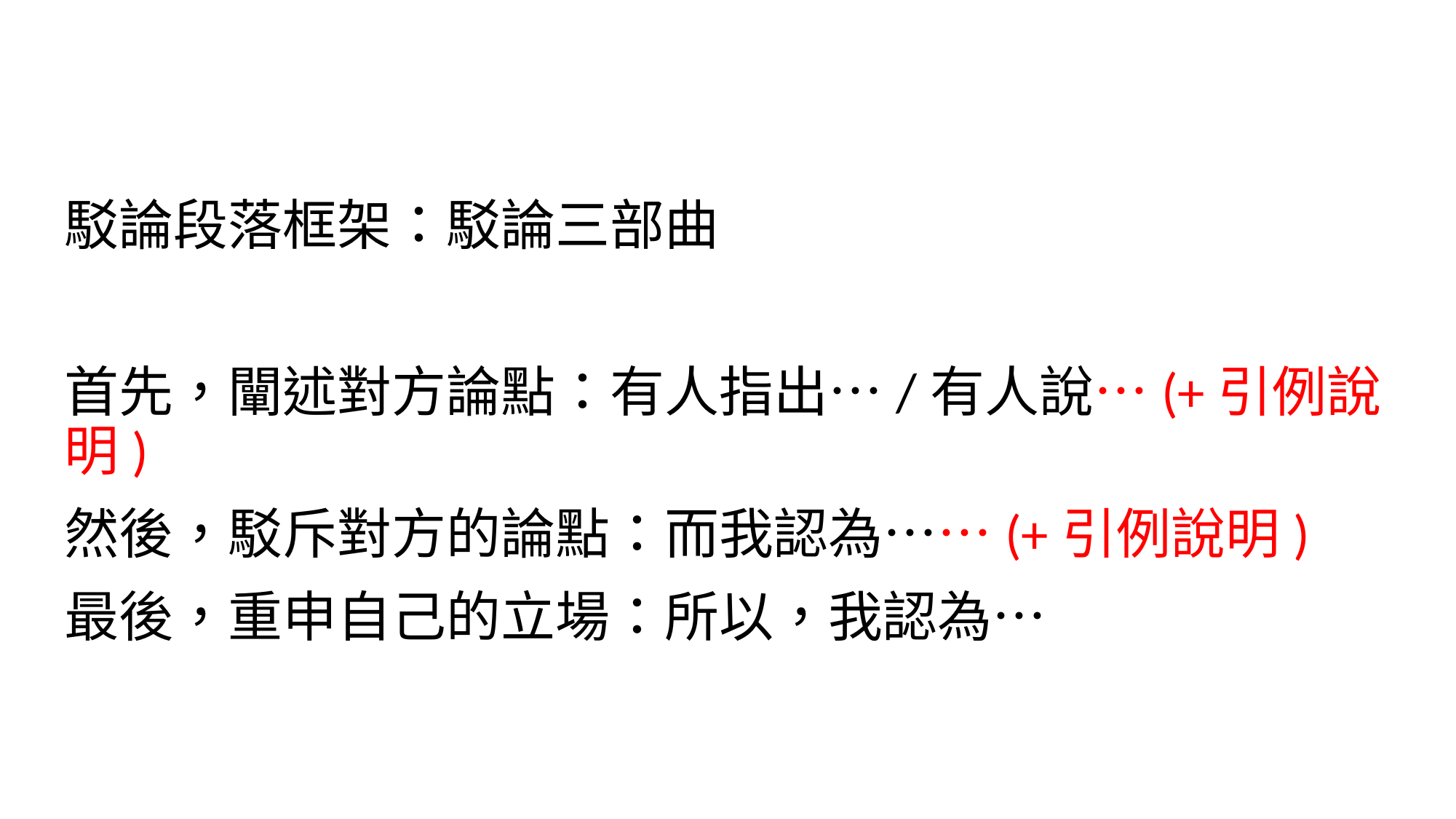

#
駁論段落框架：駁論三部曲

首先，闡述對方論點：有人指出…/有人說…(+引例說明)
然後，駁斥對方的論點：而我認為……(+引例說明)
最後，重申自己的立場：所以，我認為…